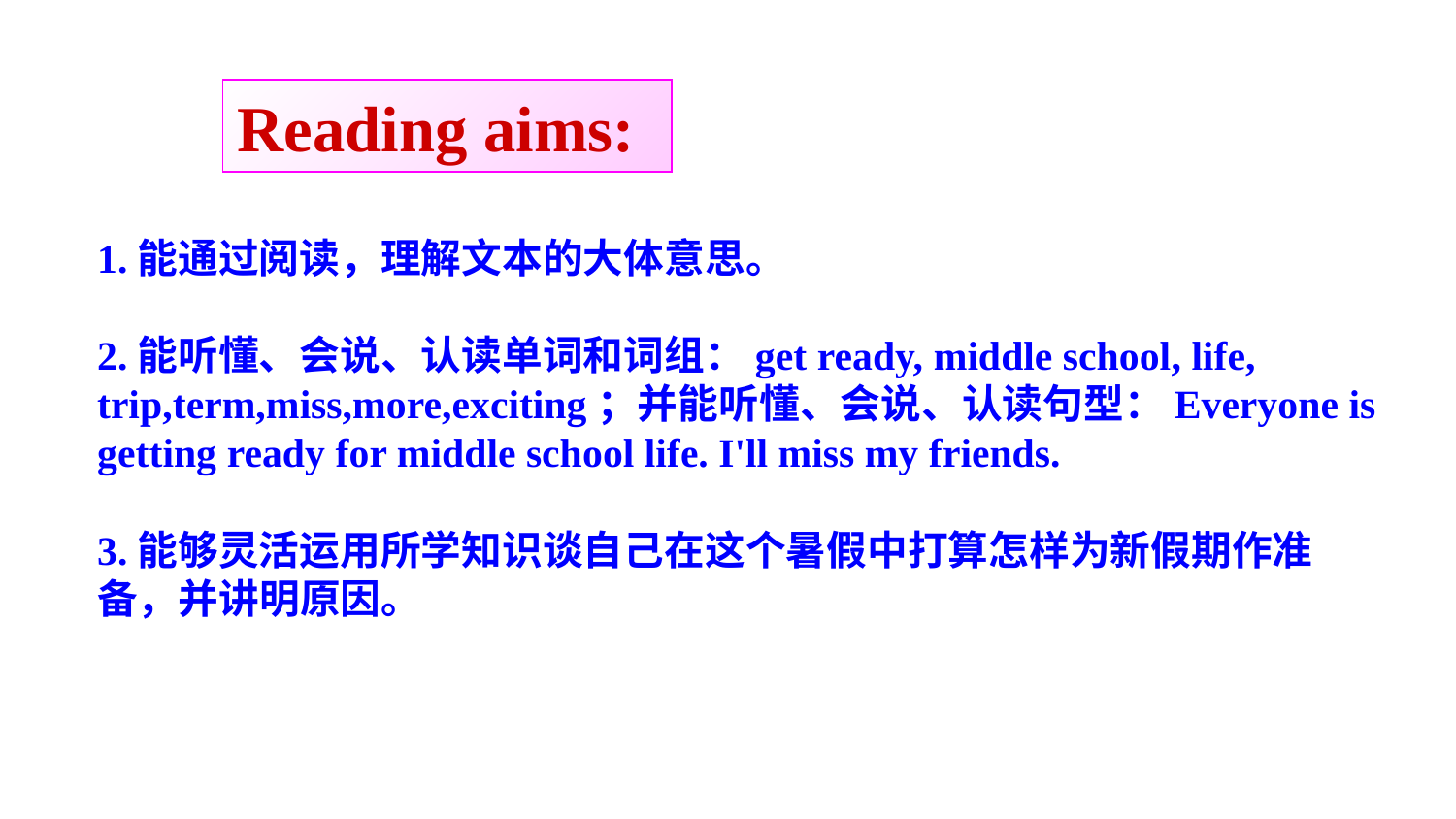

Reading aims:
1.能通过阅读，理解文本的大体意思。

2.能听懂、会说、认读单词和词组：get ready, middle school, life, trip,term,miss,more,exciting；并能听懂、会说、认读句型：Everyone is getting ready for middle school life. I'll miss my friends.

3.能够灵活运用所学知识谈自己在这个暑假中打算怎样为新假期作准备，并讲明原因。